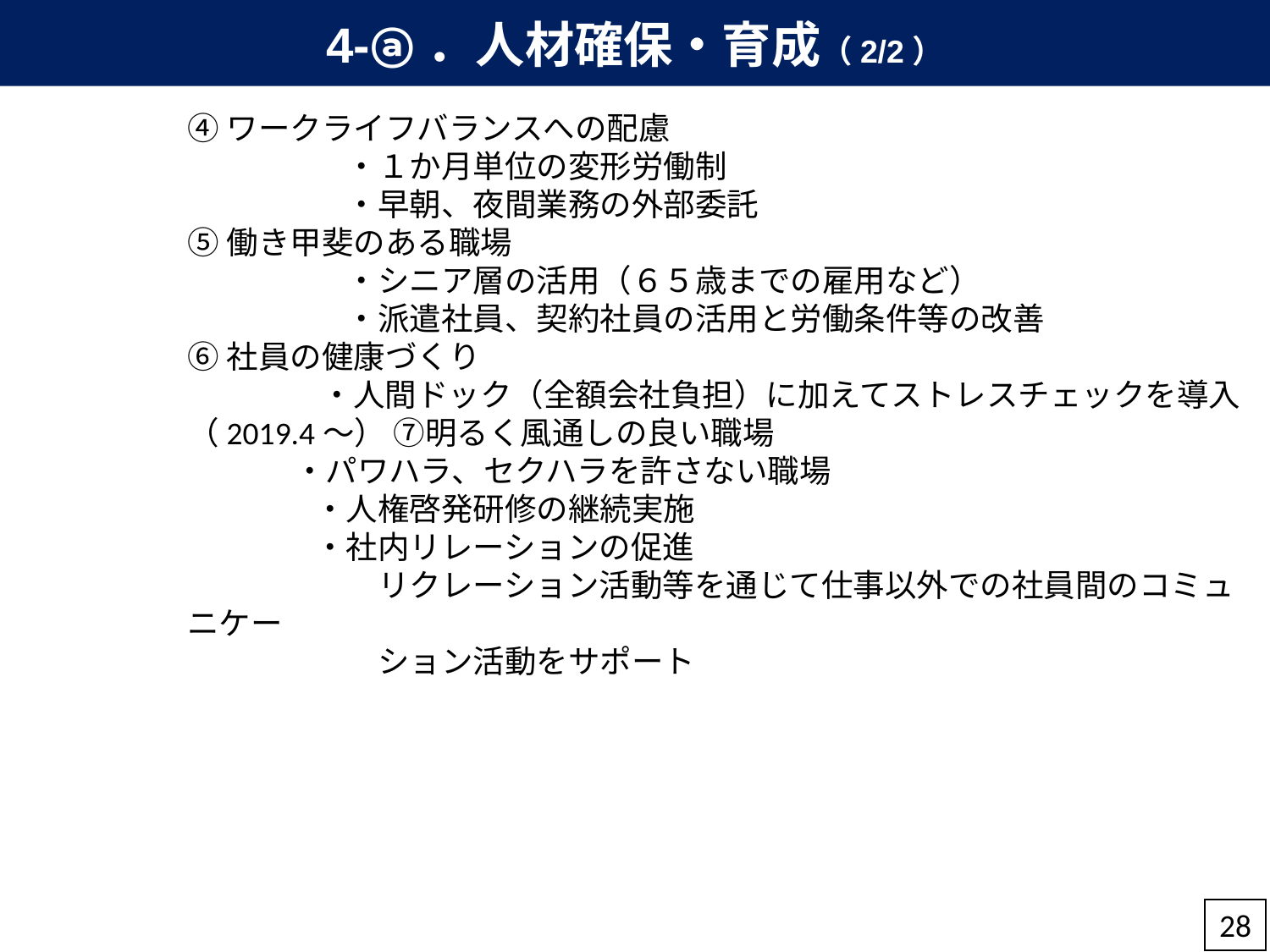

4-ⓐ．人材確保・育成（2/2）
④ワークライフバランスへの配慮
　　　　　・１か月単位の変形労働制
　　　　　・早朝、夜間業務の外部委託
⑤働き甲斐のある職場
　　　　　・シニア層の活用（６５歳までの雇用など）
　　　　　・派遣社員、契約社員の活用と労働条件等の改善
⑥社員の健康づくり
　　　　 ・人間ドック（全額会社負担）に加えてストレスチェックを導入（2019.4～） ⑦明るく風通しの良い職場
　　      ・パワハラ、セクハラを許さない職場
　　　　・人権啓発研修の継続実施
　　　　・社内リレーションの促進
　　　　　　リクレーション活動等を通じて仕事以外での社員間のコミュニケー
　　　　　　ション活動をサポート
28